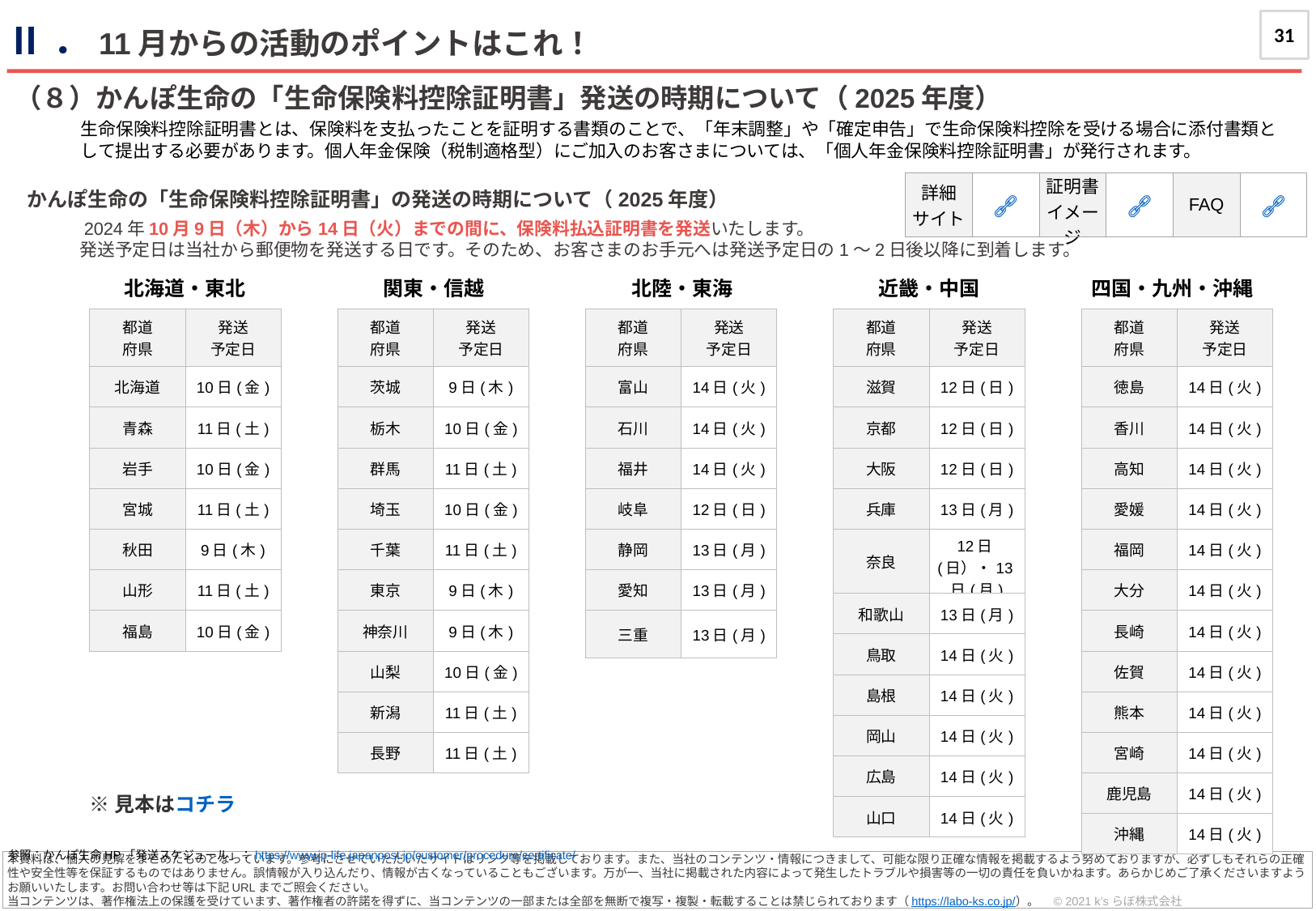

31
Ⅱ．11月からの活動のポイントはこれ！
journal
（８）かんぽ生命の「生命保険料控除証明書」発送の時期について（2025年度）
生命保険料控除証明書とは、保険料を支払ったことを証明する書類のことで、「年末調整」や「確定申告」で生命保険料控除を受ける場合に添付書類として提出する必要があります。個人年金保険（税制適格型）にご加入のお客さまについては、「個人年金保険料控除証明書」が発行されます。
| 詳細 サイト | 🔗 | 証明書 イメージ | 🔗 | FAQ | 🔗 |
| --- | --- | --- | --- | --- | --- |
かんぽ生命の「生命保険料控除証明書」の発送の時期について（2025年度）

　　　2024年10月9日（木）から14日（火）までの間に、保険料払込証明書を発送いたします。
　　　発送予定日は当社から郵便物を発送する日です。そのため、お客さまのお手元へは発送予定日の1～2日後以降に到着します。
北海道・東北
関東・信越
北陸・東海
近畿・中国
四国・九州・沖縄
| 都道 府県 | 発送 予定日 |
| --- | --- |
| 北海道 | 10日(金) |
| 青森 | 11日(土) |
| 岩手 | 10日(金) |
| 宮城 | 11日(土) |
| 秋田 | 9日(木) |
| 山形 | 11日(土) |
| 福島 | 10日(金) |
| 都道 府県 | 発送 予定日 |
| --- | --- |
| 茨城 | 9日(木) |
| 栃木 | 10日(金) |
| 群馬 | 11日(土) |
| 埼玉 | 10日(金) |
| 千葉 | 11日(土) |
| 東京 | 9日(木) |
| 神奈川 | 9日(木) |
| 山梨 | 10日(金) |
| 新潟 | 11日(土) |
| 長野 | 11日(土) |
| 都道 府県 | 発送 予定日 |
| --- | --- |
| 富山 | 14日(火) |
| 石川 | 14日(火) |
| 福井 | 14日(火) |
| 岐阜 | 12日(日) |
| 静岡 | 13日(月) |
| 愛知 | 13日(月) |
| 三重 | 13日(月) |
| 都道 府県 | 発送 予定日 |
| --- | --- |
| 滋賀 | 12日(日) |
| 京都 | 12日(日) |
| 大阪 | 12日(日) |
| 兵庫 | 13日(月) |
| 奈良 | 12日(日）・13日(月) |
| 和歌山 | 13日(月) |
| 鳥取 | 14日(火) |
| 島根 | 14日(火) |
| 岡山 | 14日(火) |
| 広島 | 14日(火) |
| 山口 | 14日(火) |
| 都道 府県 | 発送 予定日 |
| --- | --- |
| 徳島 | 14日(火) |
| 香川 | 14日(火) |
| 高知 | 14日(火) |
| 愛媛 | 14日(火) |
| 福岡 | 14日(火) |
| 大分 | 14日(火) |
| 長崎 | 14日(火) |
| 佐賀 | 14日(火) |
| 熊本 | 14日(火) |
| 宮崎 | 14日(火) |
| 鹿児島 | 14日(火) |
| 沖縄 | 14日(火) |
※見本はコチラ
参照：かんぽ生命HP「発送スケジュール」：https://www.jp-life.japanpost.jp/customer/procedure/certificate/